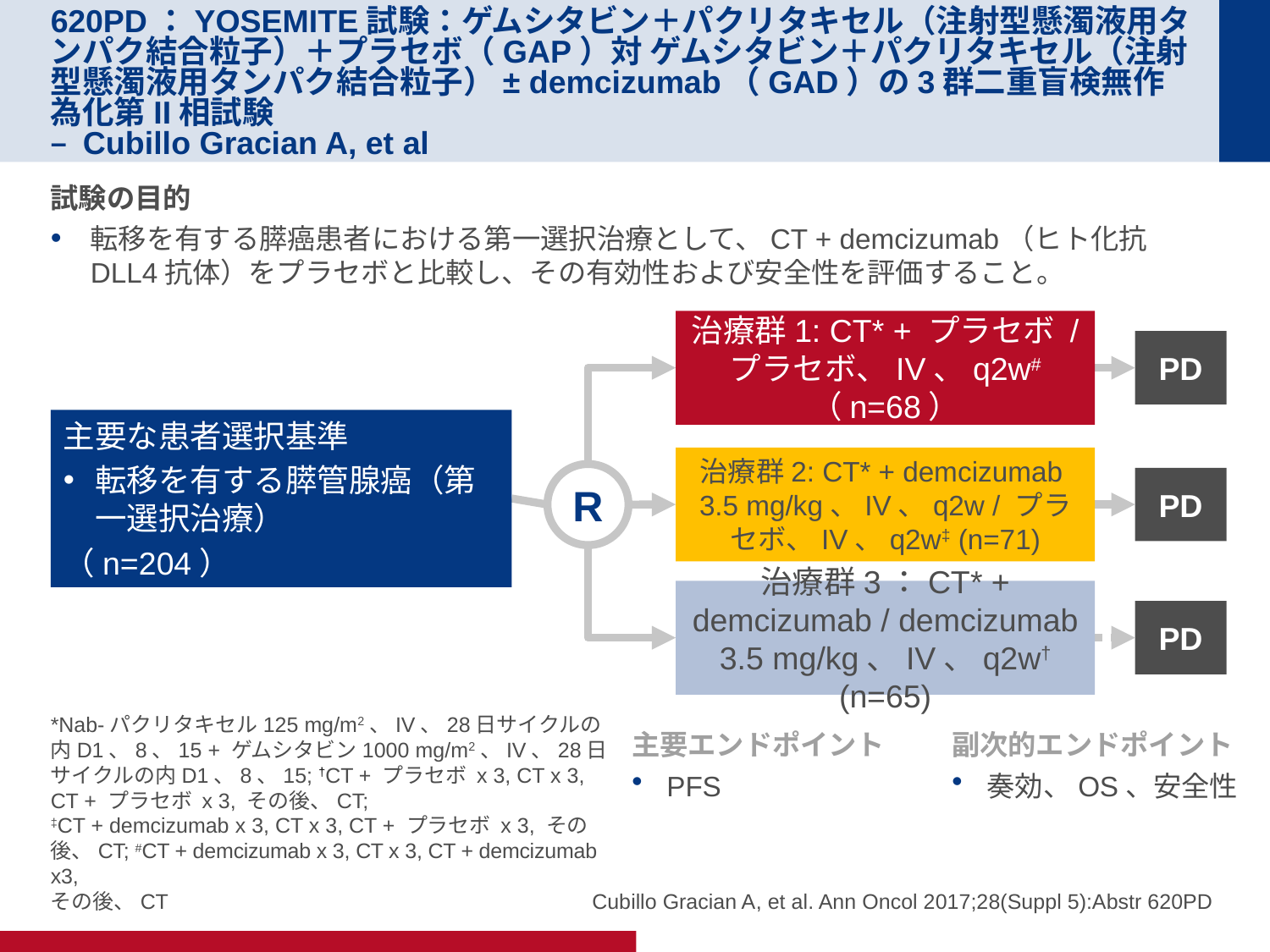

# 620PD：YOSEMITE試験：ゲムシタビン＋パクリタキセル（注射型懸濁液用タンパク結合粒子）＋プラセボ（GAP）対 ゲムシタビン＋パクリタキセル（注射型懸濁液用タンパク結合粒子）± demcizumab（GAD）の3群二重盲検無作為化第II相試験 – Cubillo Gracian A, et al
試験の目的
転移を有する膵癌患者における第一選択治療として、CT + demcizumab（ヒト化抗DLL4抗体）をプラセボと比較し、その有効性および安全性を評価すること。

治療群1: CT* + プラセボ / プラセボ、IV、q2w#
（n=68）
PD
主要な患者選択基準
転移を有する膵管腺癌（第一選択治療）
（n=204）
治療群2: CT* + demcizumab
3.5 mg/kg、IV、q2w / プラセボ、IV、q2w‡ (n=71)
R
PD
治療群3：CT* + demcizumab / demcizumab 3.5 mg/kg、IV、q2w† (n=65)
PD
主要エンドポイント
PFS
副次的エンドポイント
奏効、OS、安全性
*Nab-パクリタキセル125 mg/m2、IV、28日サイクルの内D1、8、15 + ゲムシタビン1000 mg/m2、IV、28日サイクルの内D1、8、15; †CT + プラセボ x 3, CT x 3, CT + プラセボ x 3, その後、CT;
‡CT + demcizumab x 3, CT x 3, CT + プラセボ x 3, その後、CT; #CT + demcizumab x 3, CT x 3, CT + demcizumab x3,
その後、CT
Cubillo Gracian A, et al. Ann Oncol 2017;28(Suppl 5):Abstr 620PD